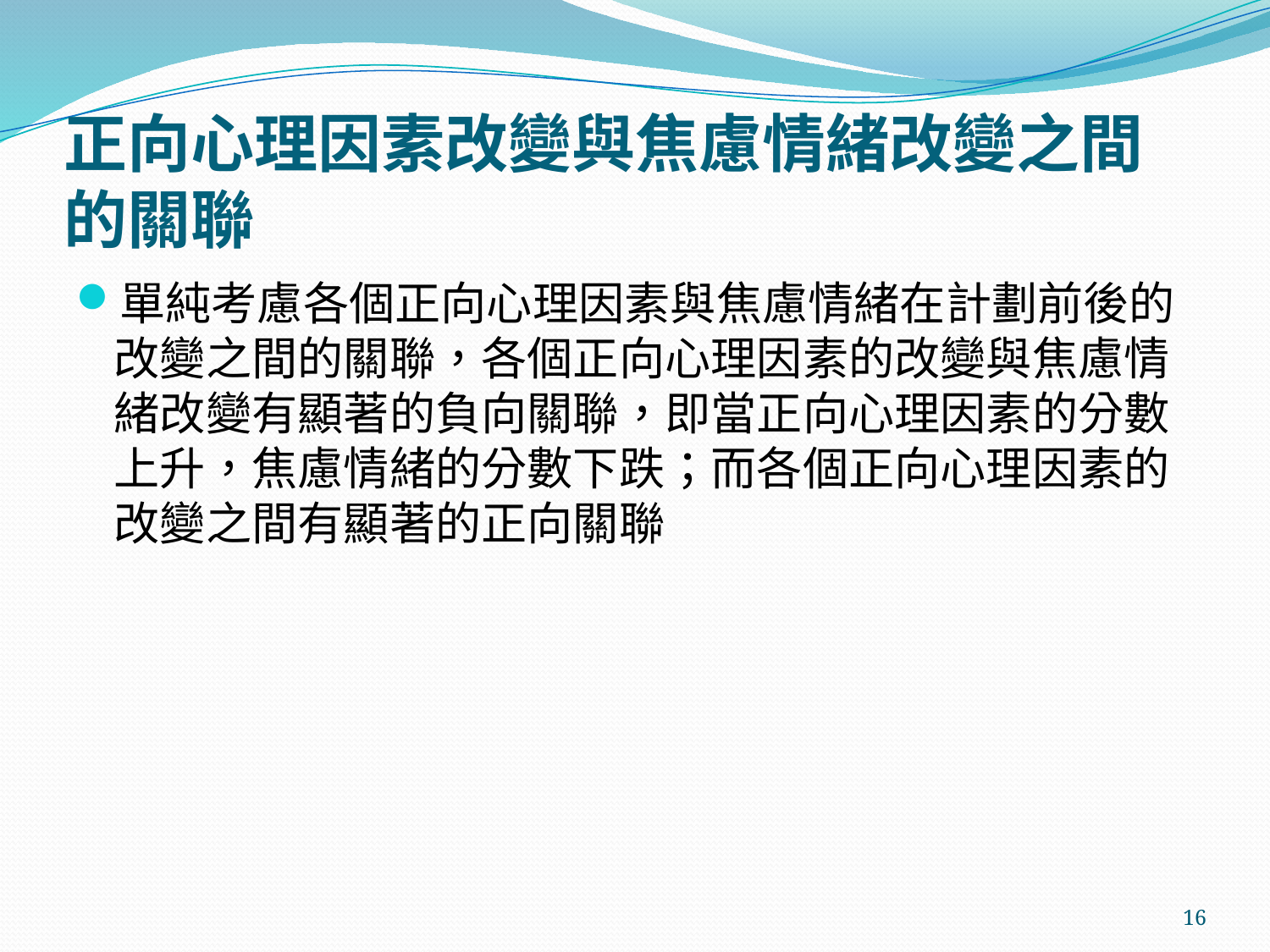

# 正向心理因素改變與焦慮情緒改變之間的關聯
單純考慮各個正向心理因素與焦慮情緒在計劃前後的改變之間的關聯，各個正向心理因素的改變與焦慮情緒改變有顯著的負向關聯，即當正向心理因素的分數上升，焦慮情緒的分數下跌；而各個正向心理因素的改變之間有顯著的正向關聯
16